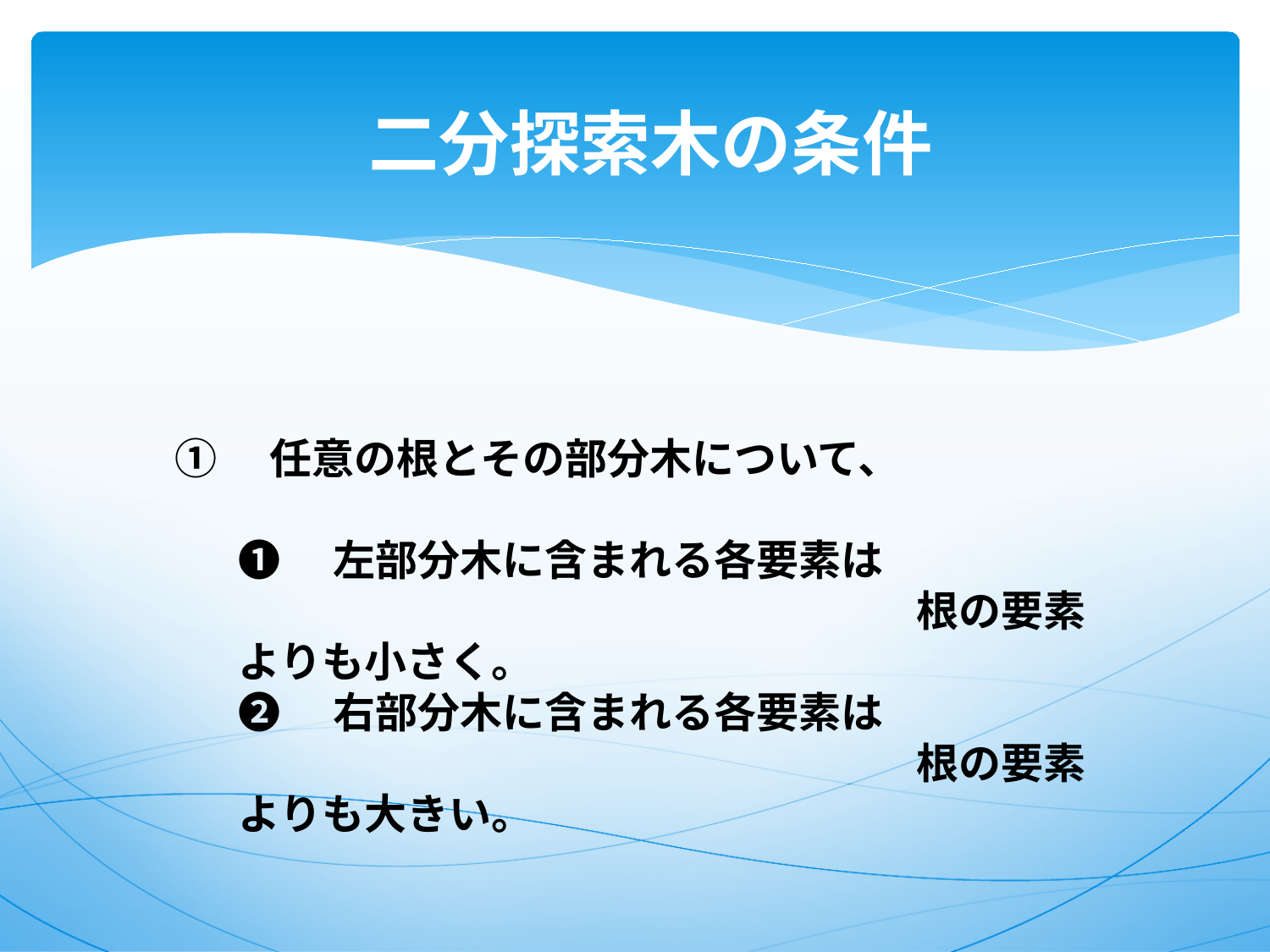

# 二分探索木の条件
①　任意の根とその部分木について、

❶　左部分木に含まれる各要素は
　　　　　　　　　　　　　　　　根の要素よりも小さく。
❷　右部分木に含まれる各要素は
　　　　　　　　　　　　　　　　根の要素よりも大きい。